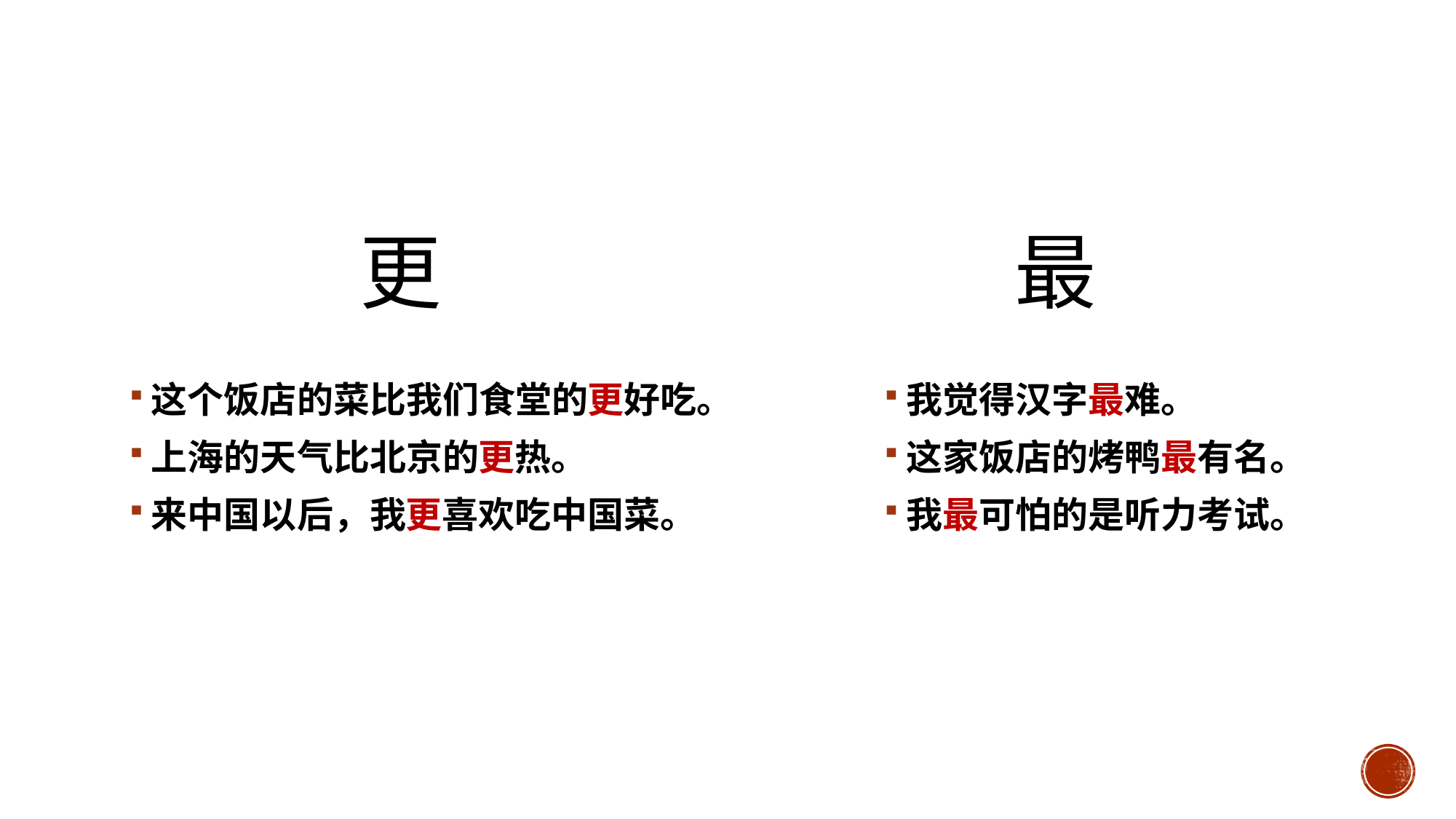

# 更						最
这个饭店的菜比我们食堂的更好吃。
上海的天气比北京的更热。
来中国以后，我更喜欢吃中国菜。
我觉得汉字最难。
这家饭店的烤鸭最有名。
我最可怕的是听力考试。